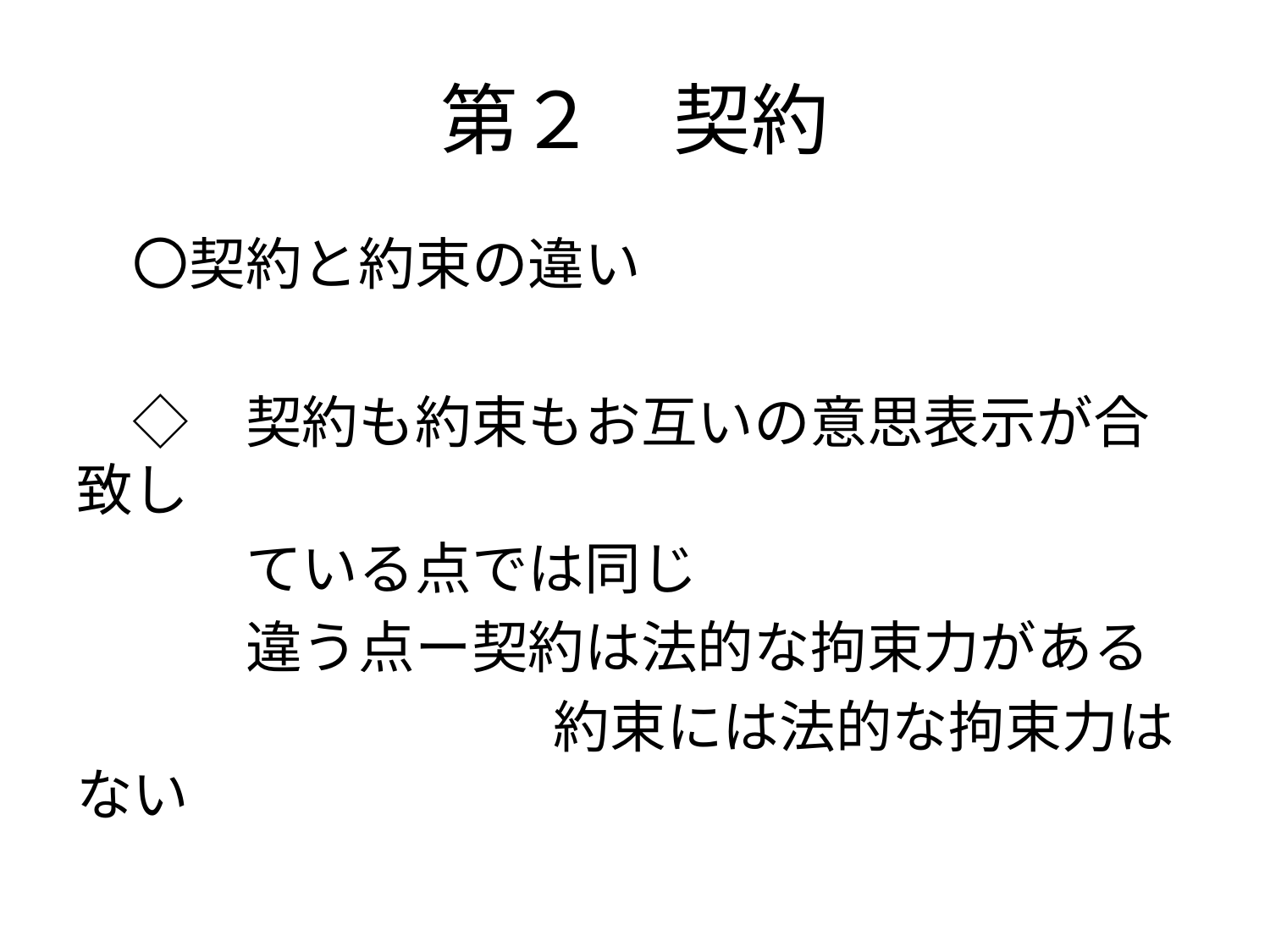

# 第２　契約
　〇契約と約束の違い

　◇　契約も約束もお互いの意思表示が合致し
　　　ている点では同じ
　　　違う点ー契約は法的な拘束力がある
　　　　　　　　  約束には法的な拘束力はない